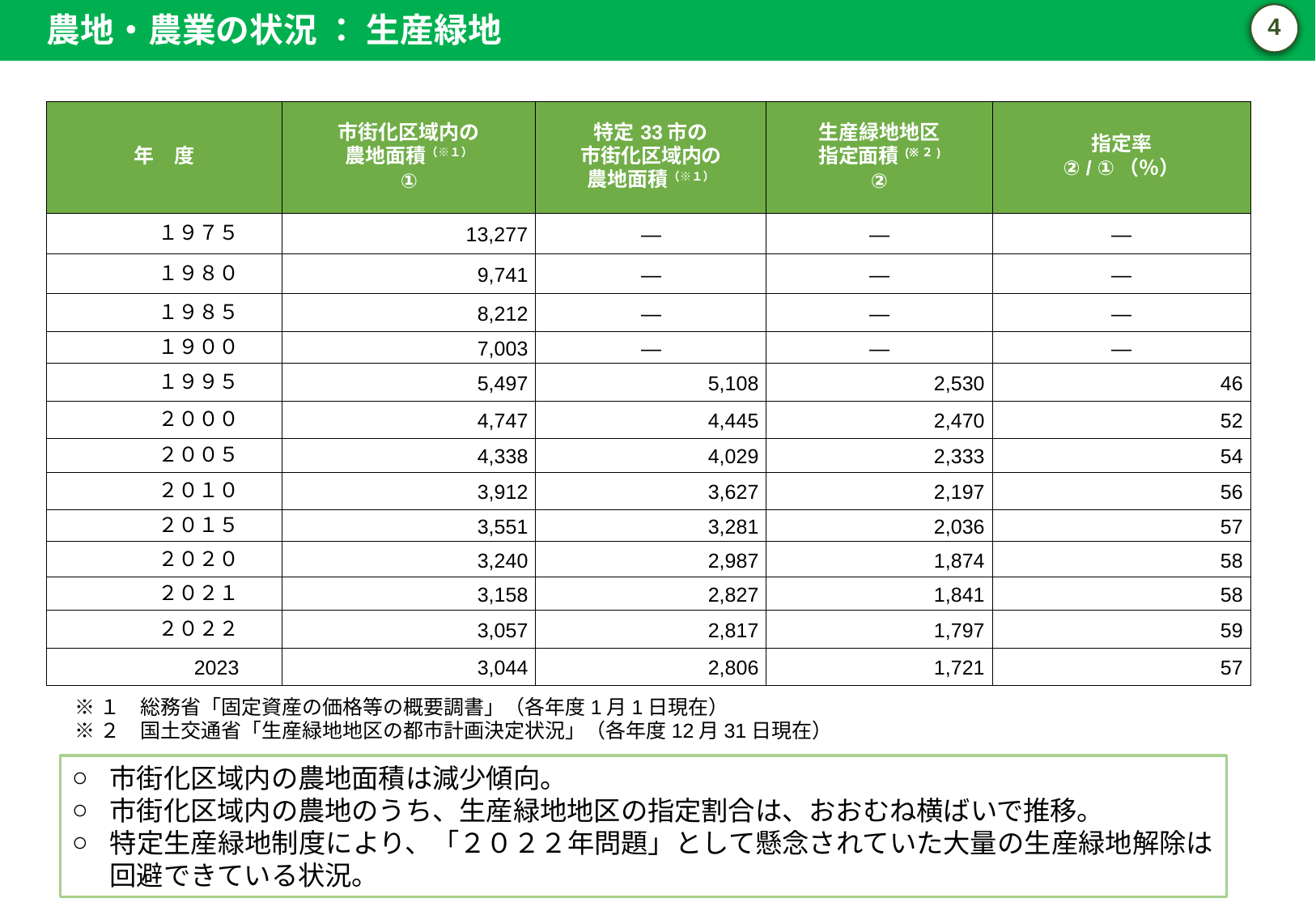

農地・農業の状況 ： 生産緑地
4
| 年　度 | 市街化区域内の 農地面積（※１） ① | 特定33市の 市街化区域内の 農地面積（※１） | 生産緑地地区 指定面積(※２) ② | 指定率 ② / ①（％） |
| --- | --- | --- | --- | --- |
| １９７５ | 13,277 | ― | ― | ― |
| １９８０ | 9,741 | ― | ― | ― |
| １９８５ | 8,212 | ― | ― | ― |
| １９００ | 7,003 | ― | ― | ― |
| １９９５ | 5,497 | 5,108 | 2,530 | 46 |
| ２０００ | 4,747 | 4,445 | 2,470 | 52 |
| ２００５ | 4,338 | 4,029 | 2,333 | 54 |
| ２０１０ | 3,912 | 3,627 | 2,197 | 56 |
| ２０１５ | 3,551 | 3,281 | 2,036 | 57 |
| ２０２０ | 3,240 | 2,987 | 1,874 | 58 |
| ２０２１ | 3,158 | 2,827 | 1,841 | 58 |
| ２０２２ | 3,057 | 2,817 | 1,797 | 59 |
| 2023 | 3,044 | 2,806 | 1,721 | 57 |
※１　総務省「固定資産の価格等の概要調書」（各年度1月1日現在）
※２　国土交通省「生産緑地地区の都市計画決定状況」（各年度12月31日現在）
市街化区域内の農地面積は減少傾向。
市街化区域内の農地のうち、生産緑地地区の指定割合は、おおむね横ばいで推移。
特定生産緑地制度により、「２０２２年問題」として懸念されていた大量の生産緑地解除は回避できている状況。